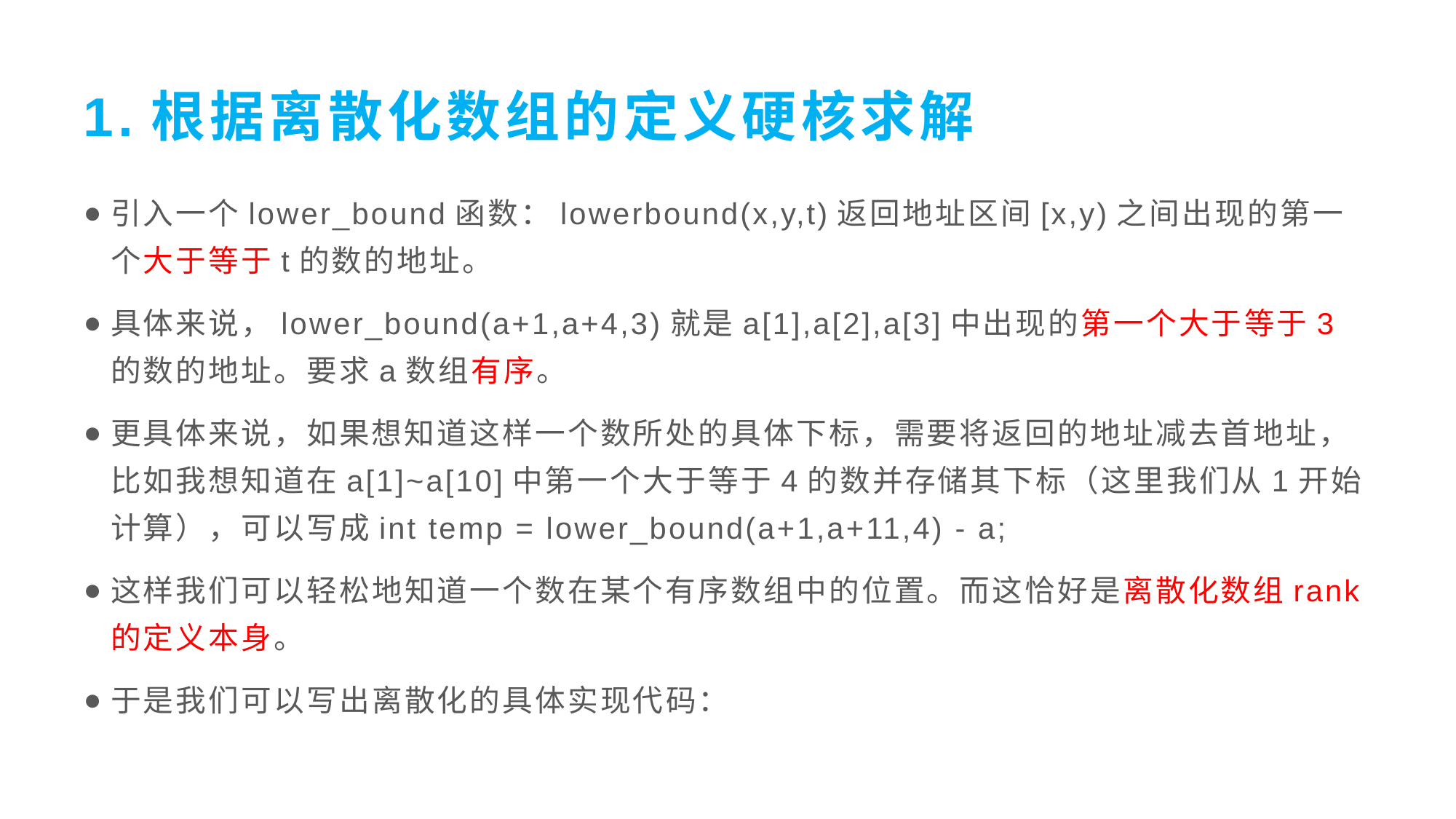

# 1.根据离散化数组的定义硬核求解
引入一个lower_bound函数：lowerbound(x,y,t)返回地址区间[x,y)之间出现的第一个大于等于t的数的地址。
具体来说，lower_bound(a+1,a+4,3)就是a[1],a[2],a[3]中出现的第一个大于等于3的数的地址。要求a数组有序。
更具体来说，如果想知道这样一个数所处的具体下标，需要将返回的地址减去首地址，比如我想知道在a[1]~a[10]中第一个大于等于4的数并存储其下标（这里我们从1开始计算），可以写成int temp = lower_bound(a+1,a+11,4) - a;
这样我们可以轻松地知道一个数在某个有序数组中的位置。而这恰好是离散化数组rank的定义本身。
于是我们可以写出离散化的具体实现代码：